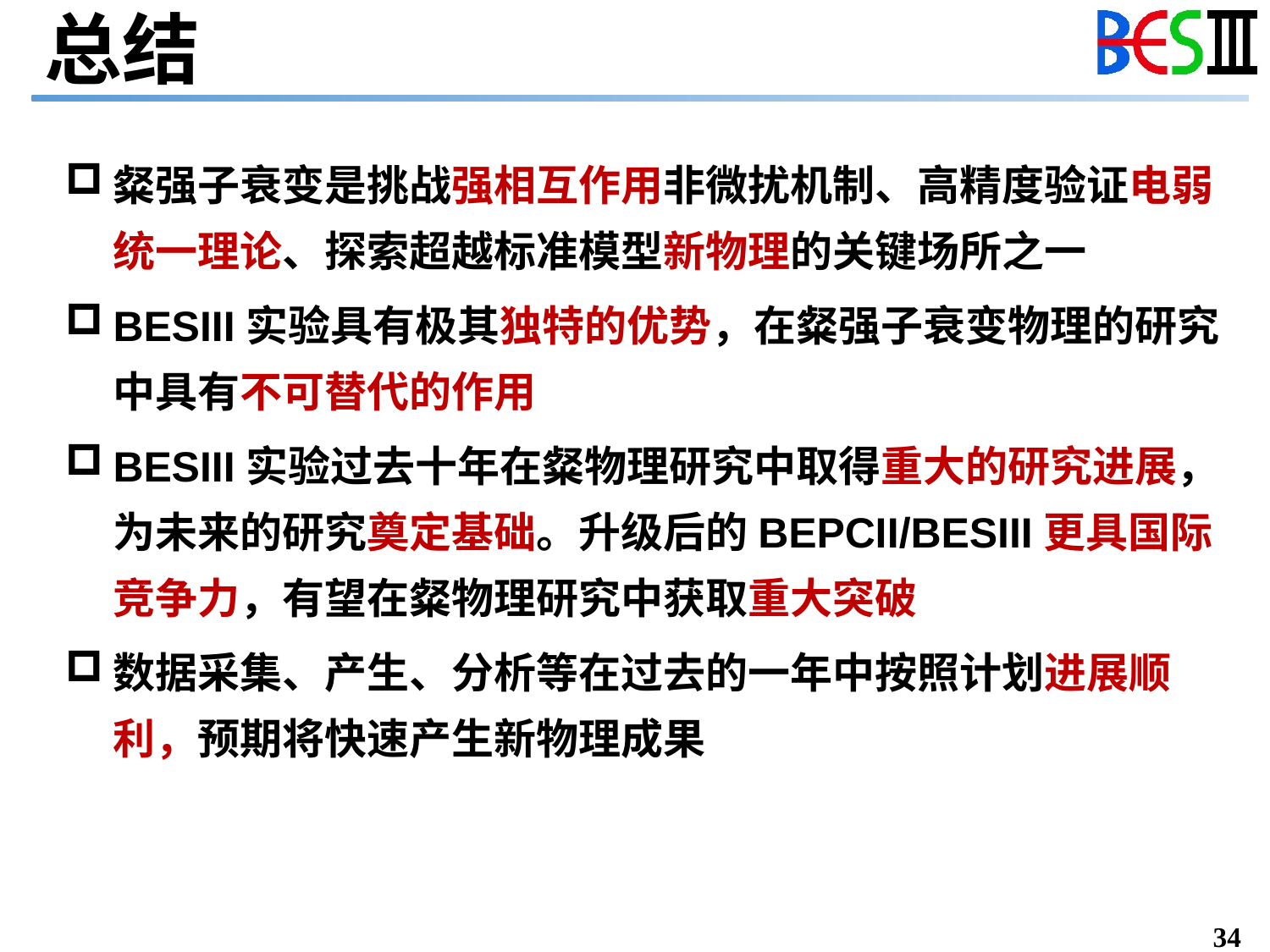

# 总结
粲强子衰变是挑战强相互作用非微扰机制、高精度验证电弱统一理论、探索超越标准模型新物理的关键场所之一
BESIII实验具有极其独特的优势，在粲强子衰变物理的研究中具有不可替代的作用
BESIII实验过去十年在粲物理研究中取得重大的研究进展，为未来的研究奠定基础。升级后的BEPCII/BESIII更具国际竞争力，有望在粲物理研究中获取重大突破
数据采集、产生、分析等在过去的一年中按照计划进展顺利，预期将快速产生新物理成果
34